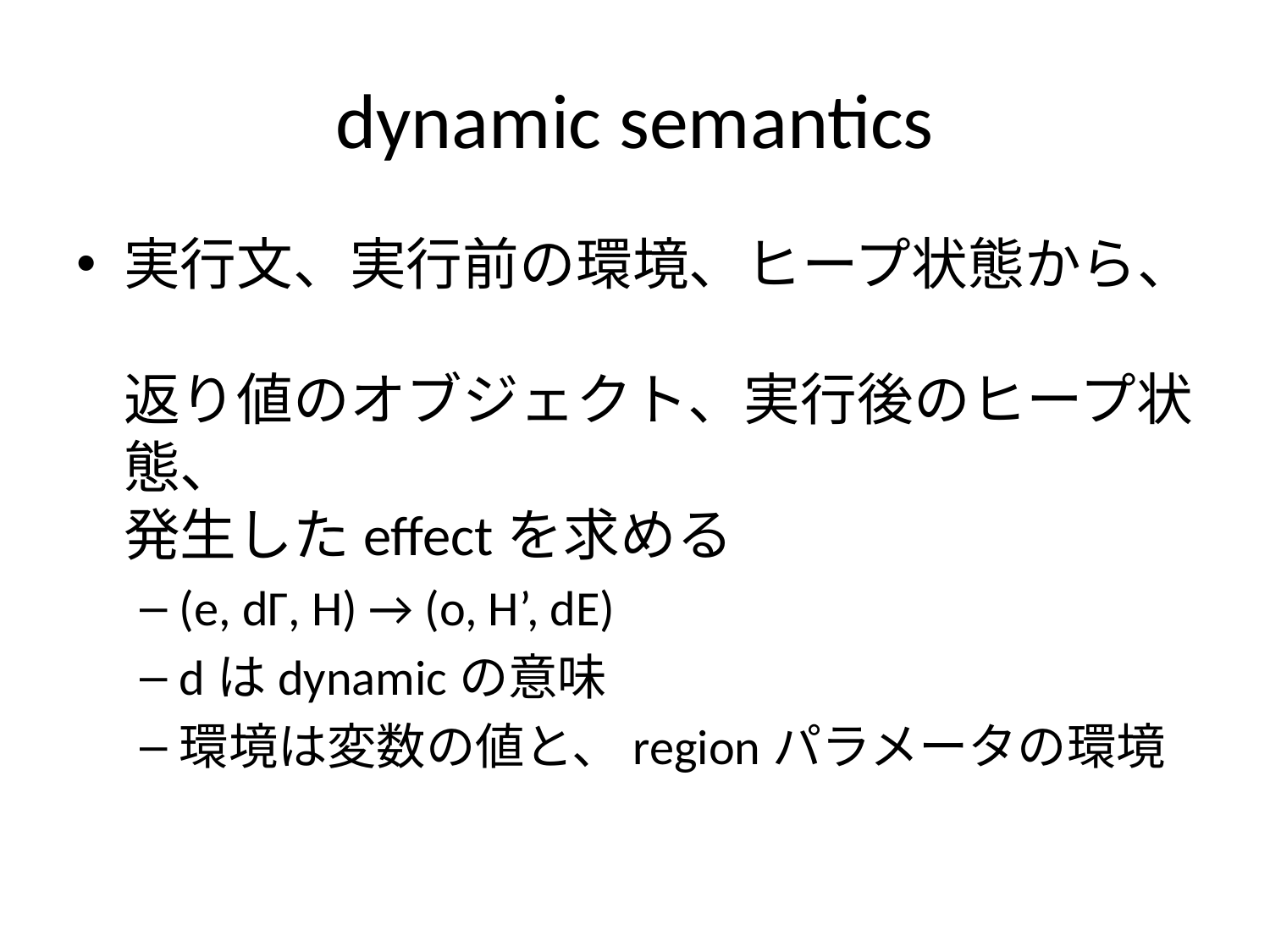

# dynamic semantics
実行文、実行前の環境、ヒープ状態から、
返り値のオブジェクト、実行後のヒープ状態、
発生したeffectを求める
(e, dΓ, H) → (o, H’, dE)
dはdynamicの意味
環境は変数の値と、regionパラメータの環境